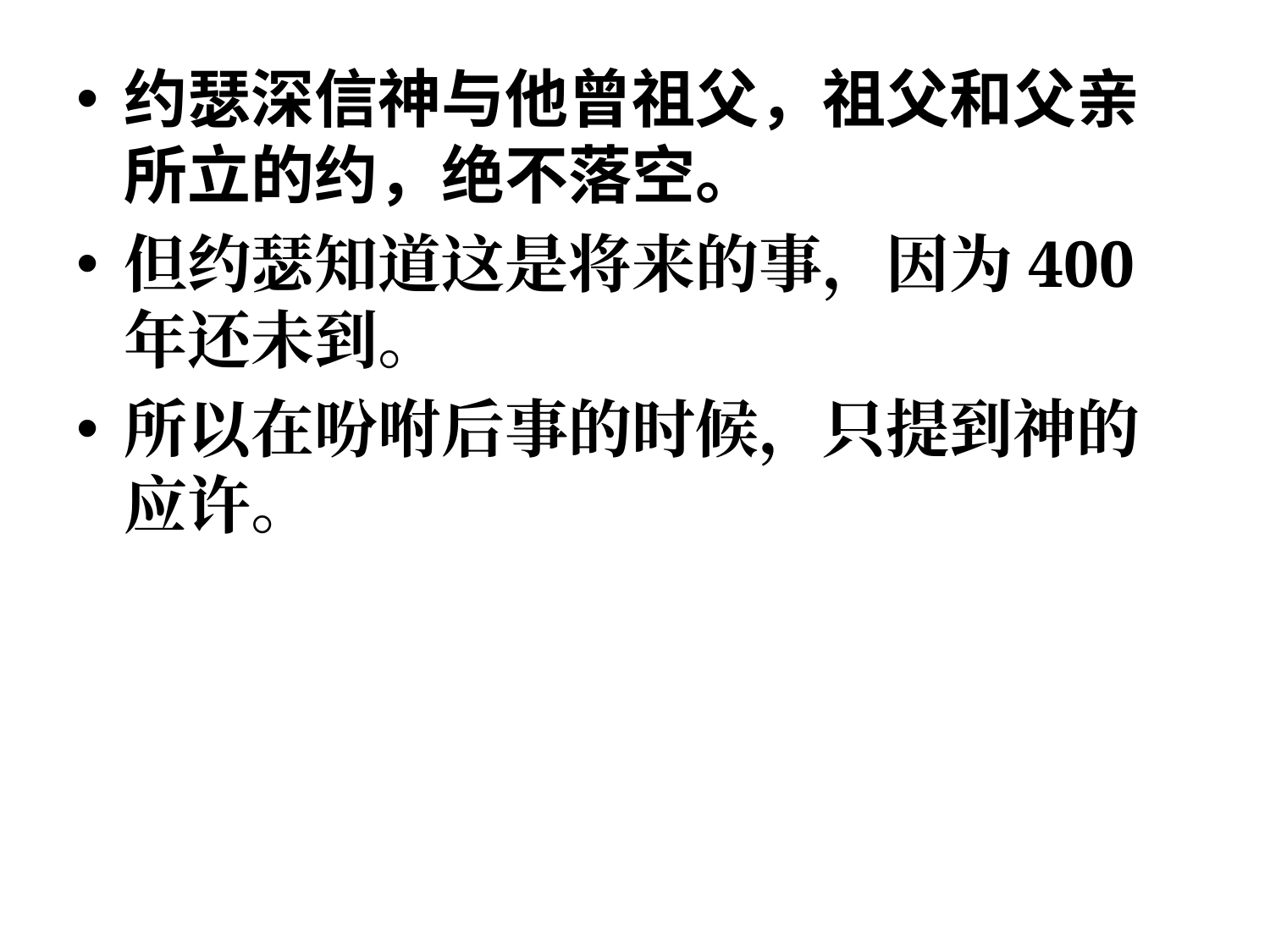

约瑟深信神与他曾祖父，祖父和父亲所立的约，绝不落空。
但约瑟知道这是将来的事，因为400年还未到。
所以在吩咐后事的时候，只提到神的应许。